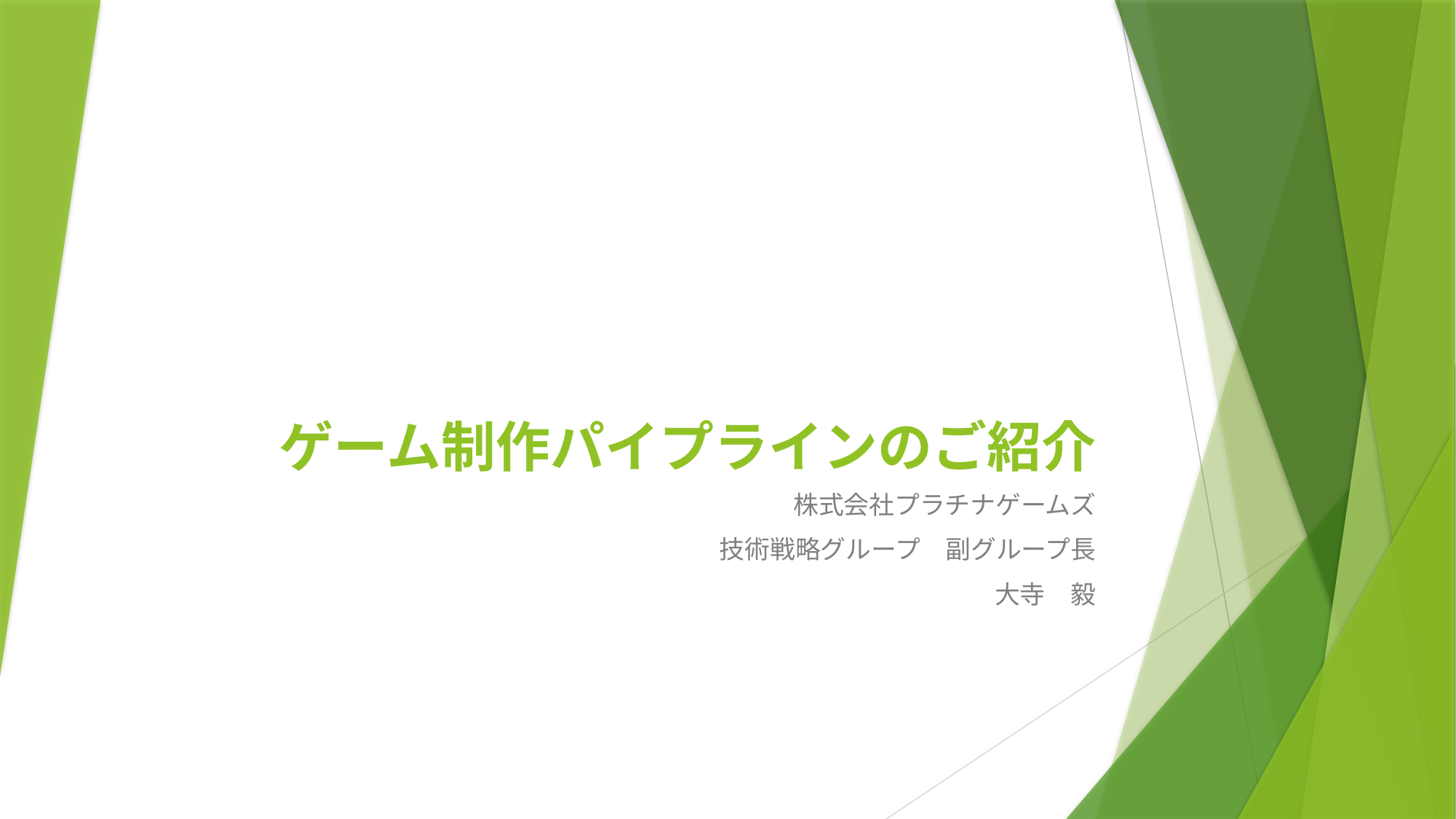

# ゲーム制作パイプラインのご紹介
株式会社プラチナゲームズ
技術戦略グループ　副グループ長
大寺　毅